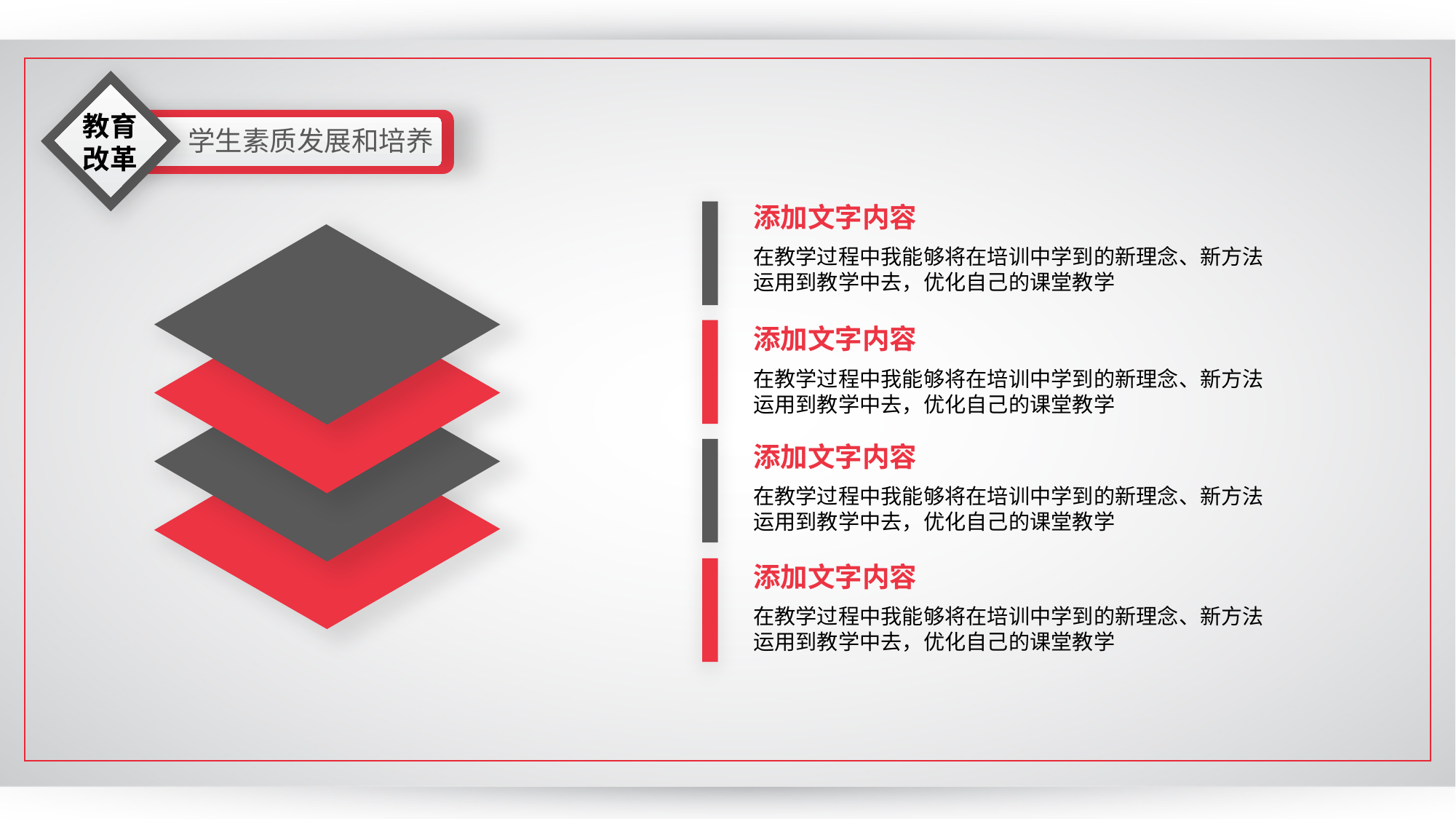

教育改革

学生素质发展和培养
添加文字内容
在教学过程中我能够将在培训中学到的新理念、新方法运用到教学中去，优化自己的课堂教学

添加文字内容
在教学过程中我能够将在培训中学到的新理念、新方法运用到教学中去，优化自己的课堂教学

添加文字内容
在教学过程中我能够将在培训中学到的新理念、新方法运用到教学中去，优化自己的课堂教学

添加文字内容
在教学过程中我能够将在培训中学到的新理念、新方法运用到教学中去，优化自己的课堂教学